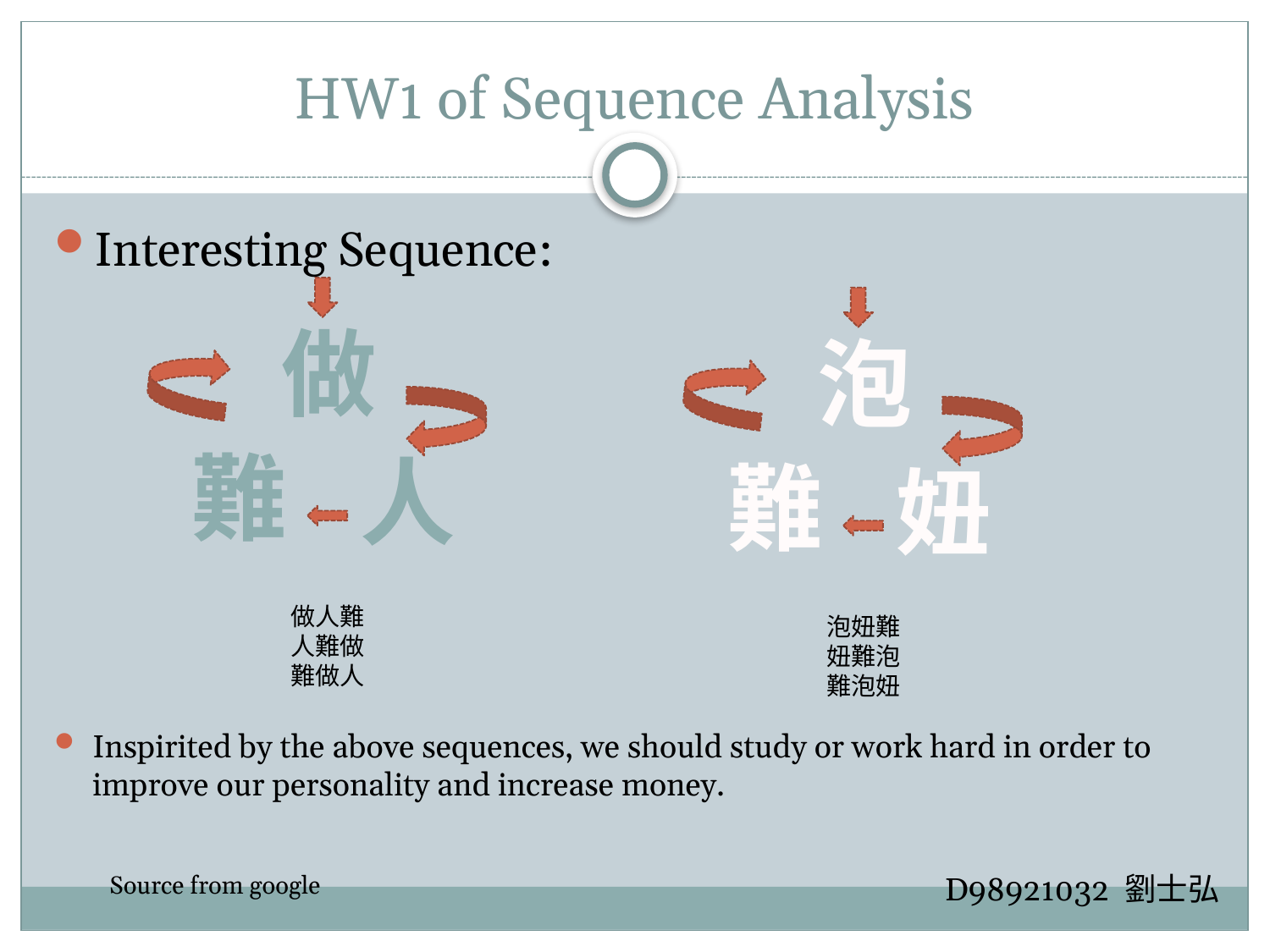

# HW1 of Sequence Analysis
Interesting Sequence:

Inspirited by the above sequences, we should study or work hard in order to improve our personality and increase money.

做
泡

難
人
難
妞

做人難
人難做
難做人
泡妞難
妞難泡
難泡妞
Source from google
D98921032 劉士弘